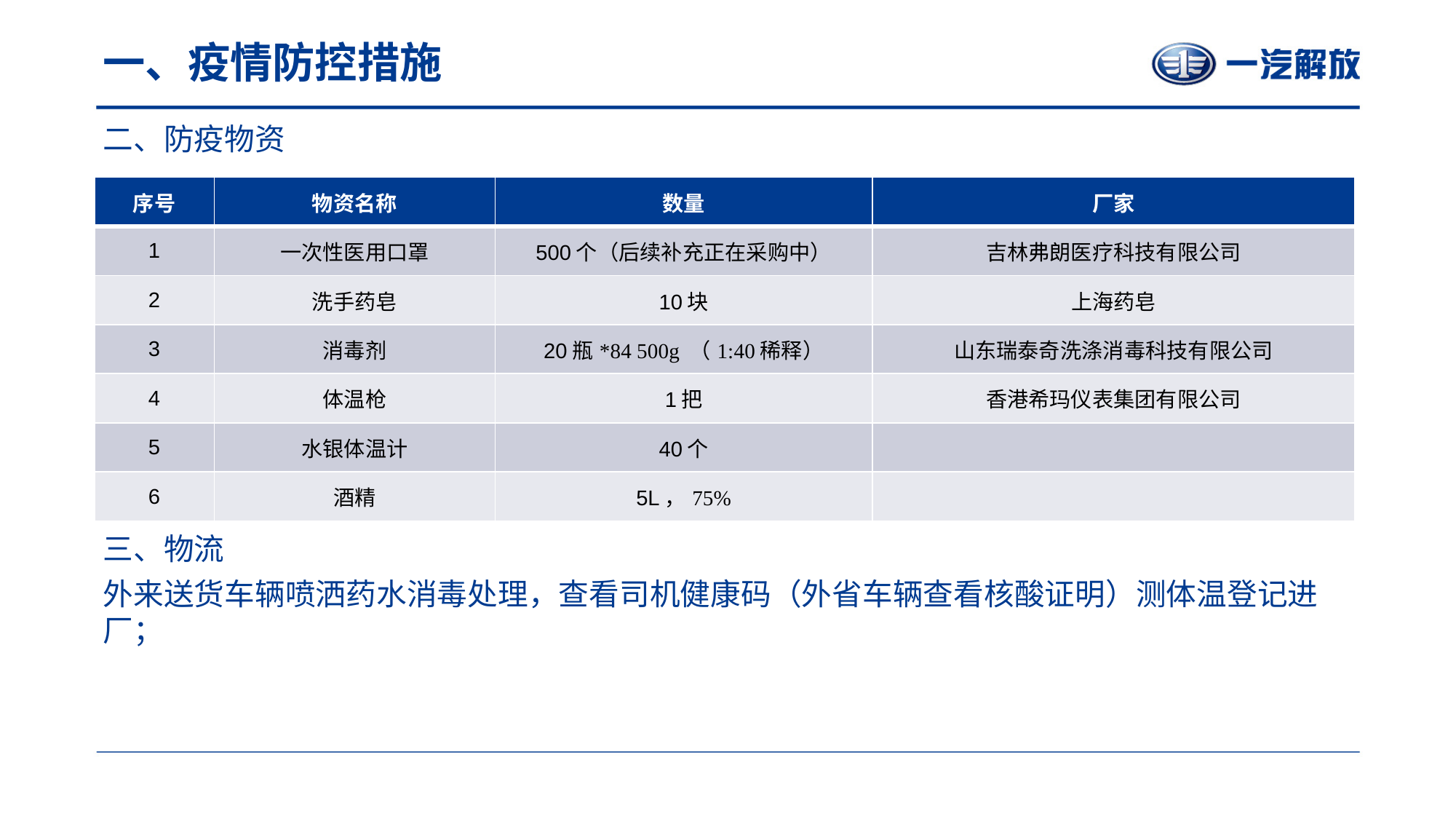

一、疫情防控措施
二、防疫物资

三、物流
外来送货车辆喷洒药水消毒处理，查看司机健康码（外省车辆查看核酸证明）测体温登记进厂；

| 序号 | 物资名称 | 数量 | 厂家 |
| --- | --- | --- | --- |
| 1 | 一次性医用口罩 | 500个（后续补充正在采购中） | 吉林弗朗医疗科技有限公司 |
| 2 | 洗手药皂 | 10块 | 上海药皂 |
| 3 | 消毒剂 | 20瓶\*84 500g （1:40稀释） | 山东瑞泰奇洗涤消毒科技有限公司 |
| 4 | 体温枪 | 1把 | 香港希玛仪表集团有限公司 |
| 5 | 水银体温计 | 40个 |  |
| 6 | 酒精 | 5L，75% |  |
5